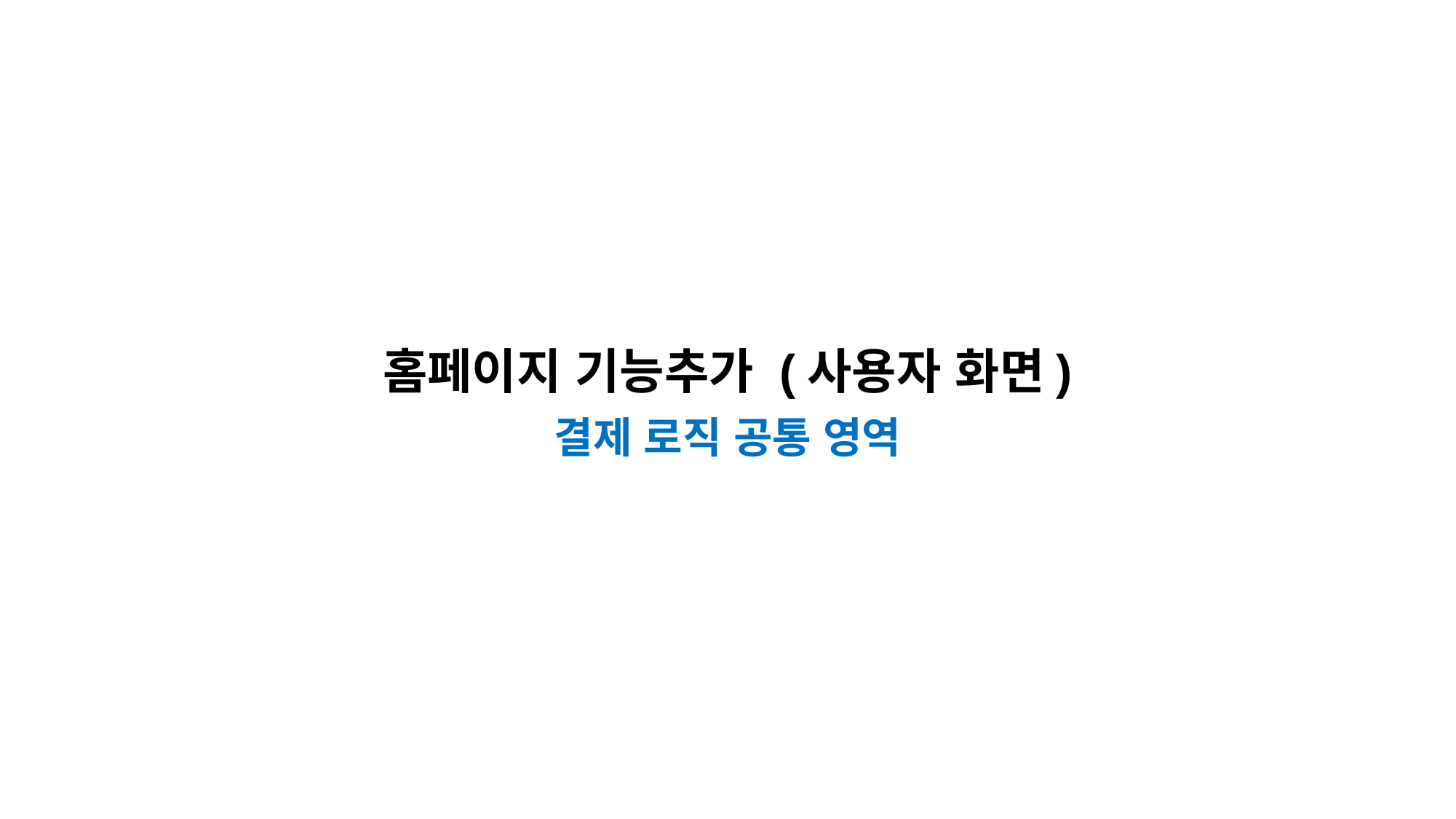

홈페이지 기능추가 (사용자 화면)
결제 로직 공통 영역